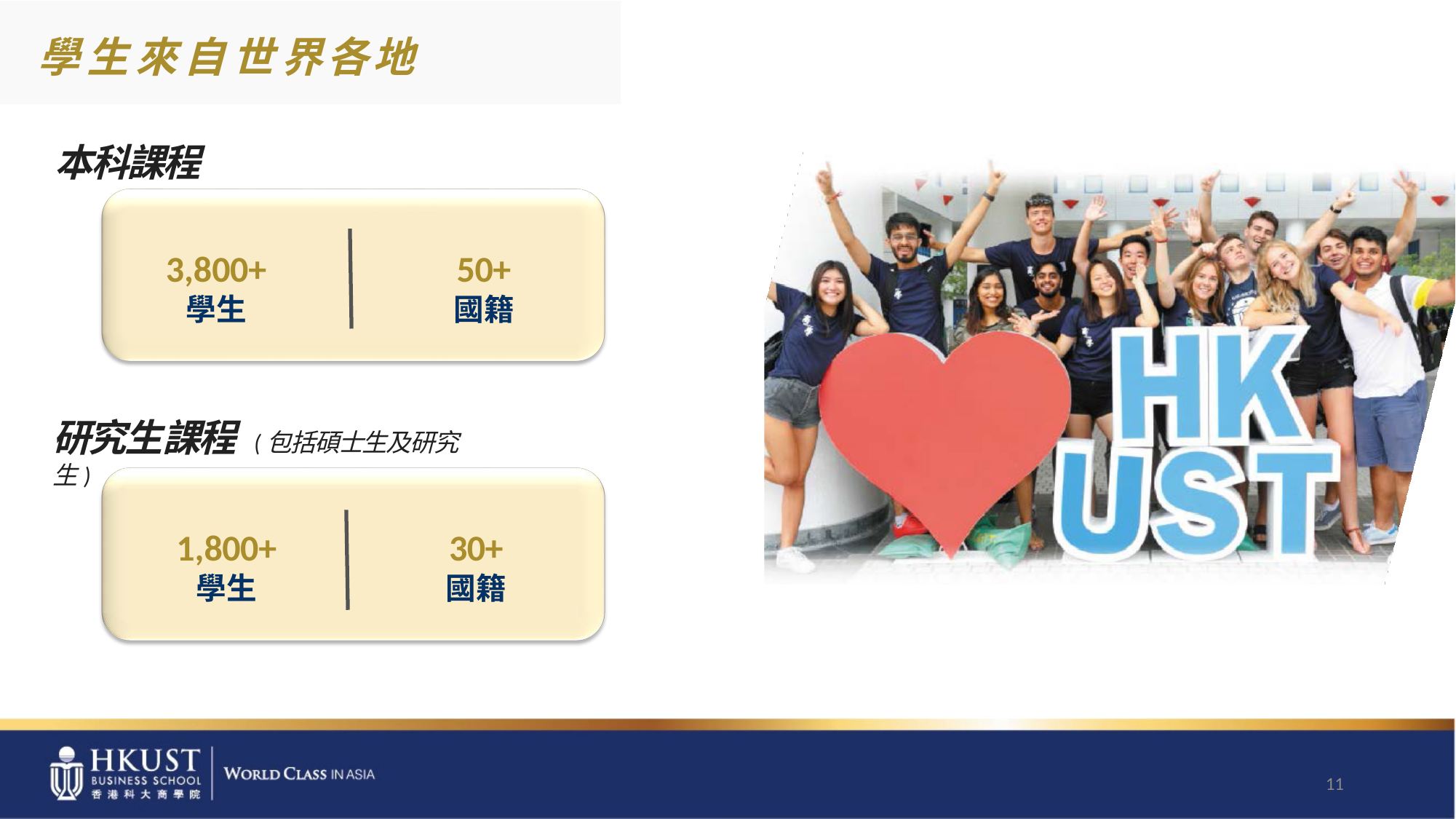

# 學 生 來 自 世 界 各 地
本科課程

3,800+
學生
50+
國籍

研究生課程 (包括碩士生及研究生)

1,800+
學生
30+
國籍

11